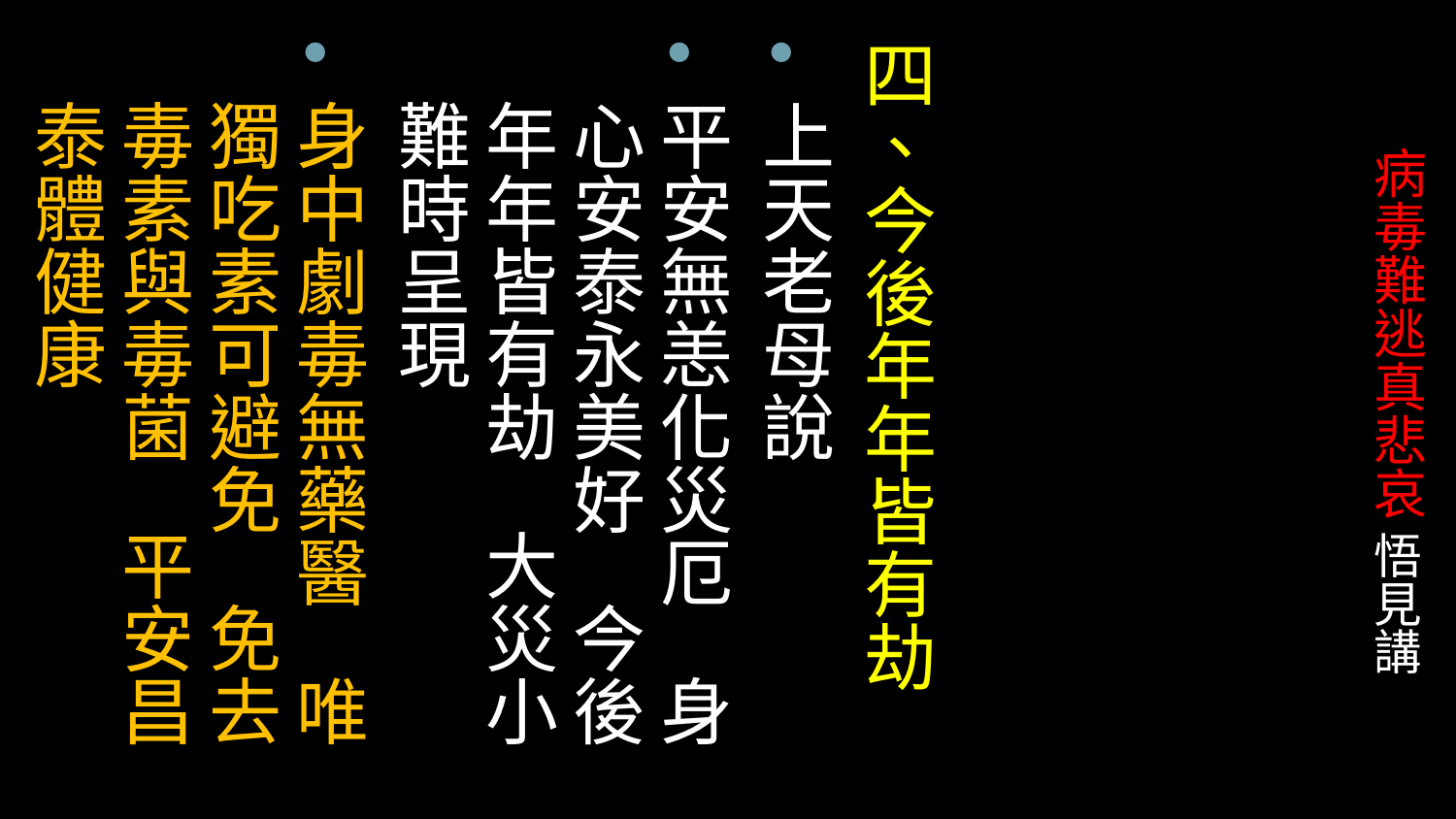

四、今後年年皆有劫
上天老母說
平安無恙化災厄    身心安泰永美好    今後年年皆有劫    大災小難時呈現
身中劇毒無藥醫    唯獨吃素可避免    免去毒素與毒菌    平安昌泰體健康
# 病毒難逃真悲哀 悟見講